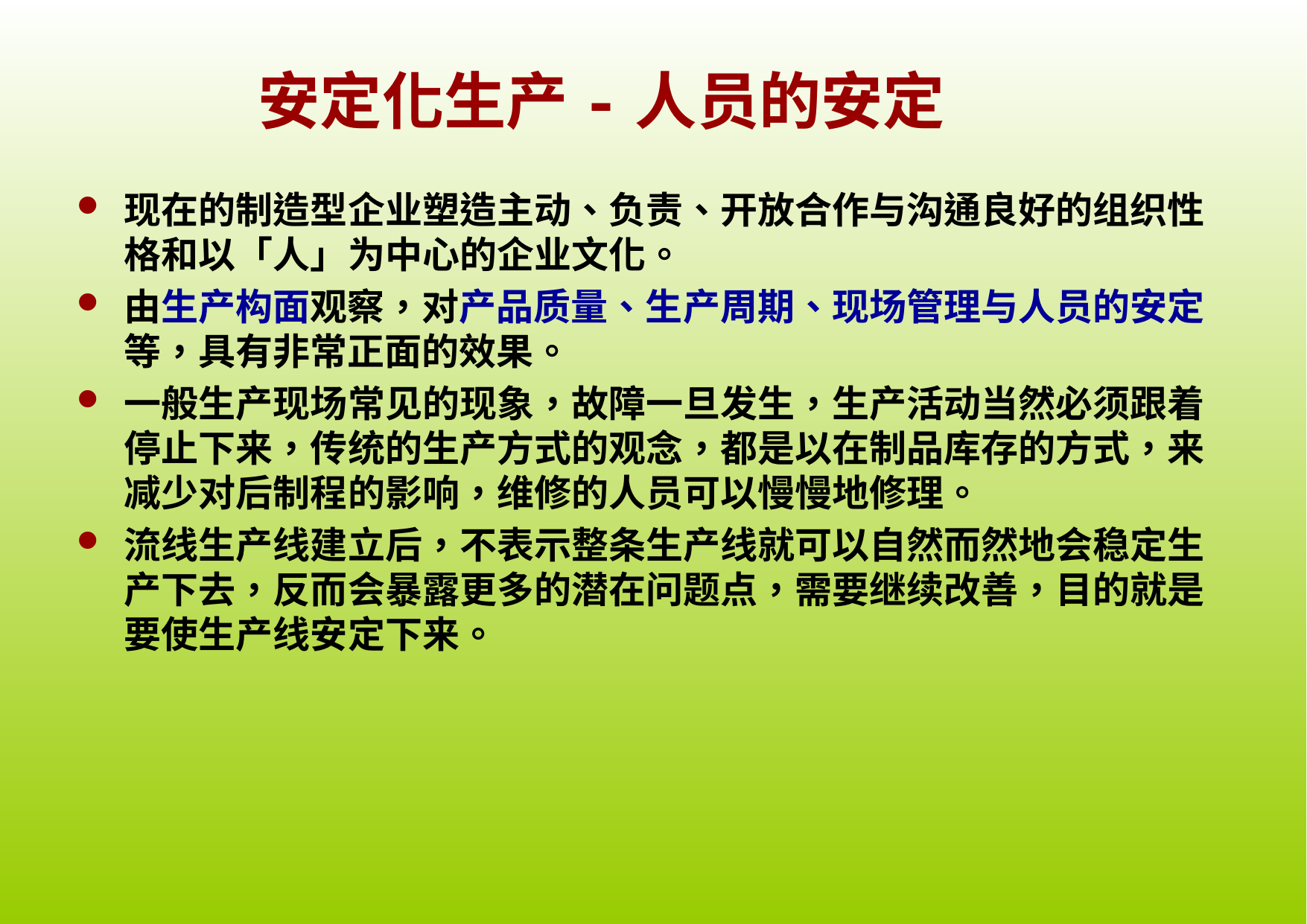

# 安定化生产-人员的安定
现在的制造型企业塑造主动、负责、开放合作与沟通良好的组织性格和以「人」为中心的企业文化。
由生产构面观察，对产品质量、生产周期、现场管理与人员的安定等，具有非常正面的效果。
一般生产现场常见的现象，故障一旦发生，生产活动当然必须跟着停止下来，传统的生产方式的观念，都是以在制品库存的方式，来减少对后制程的影响，维修的人员可以慢慢地修理。
流线生产线建立后，不表示整条生产线就可以自然而然地会稳定生产下去，反而会暴露更多的潜在问题点，需要继续改善，目的就是要使生产线安定下来。
3